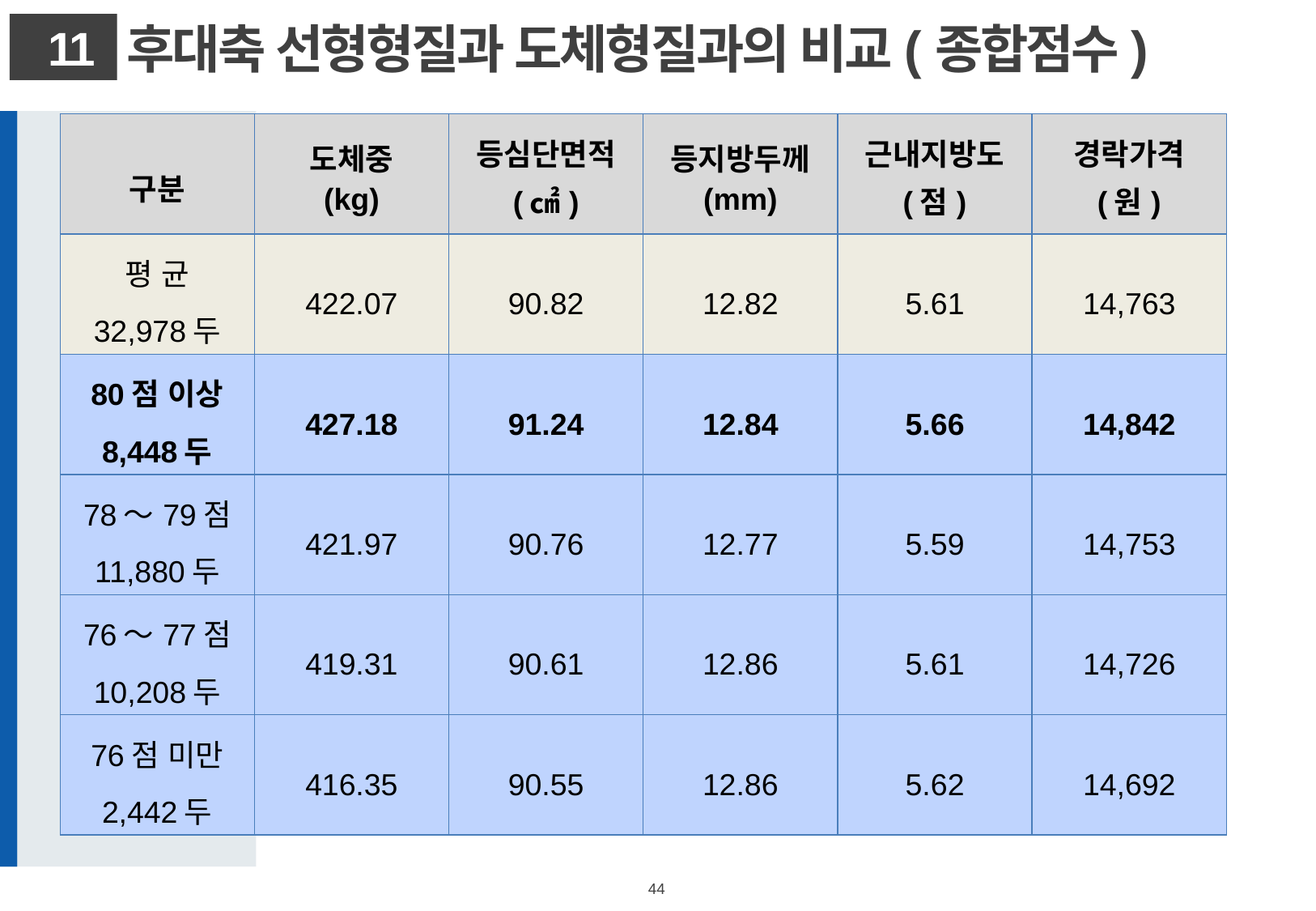

후대축 선형형질과 도체형질과의 비교(종합점수)
11
| 구분 | 도체중 (kg) | 등심단면적 (㎠) | 등지방두께 (mm) | 근내지방도 (점) | 경락가격 (원) |
| --- | --- | --- | --- | --- | --- |
| 평 균 32,978두 | 422.07 | 90.82 | 12.82 | 5.61 | 14,763 |
| 80점 이상 8,448두 | 427.18 | 91.24 | 12.84 | 5.66 | 14,842 |
| 78～79점 11,880두 | 421.97 | 90.76 | 12.77 | 5.59 | 14,753 |
| 76～77점 10,208두 | 419.31 | 90.61 | 12.86 | 5.61 | 14,726 |
| 76점 미만 2,442두 | 416.35 | 90.55 | 12.86 | 5.62 | 14,692 |
44